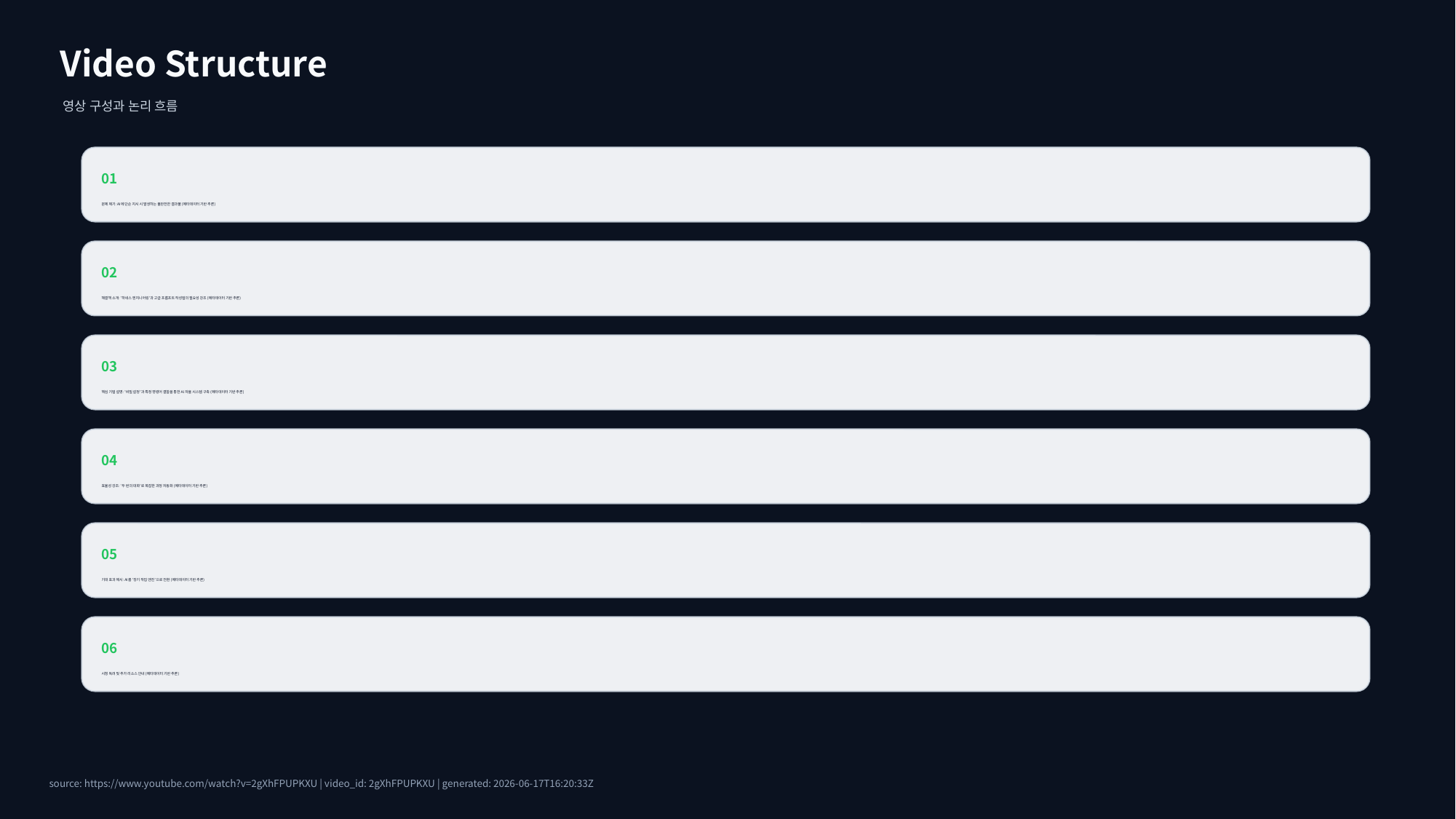

Video Structure
영상 구성과 논리 흐름

01
문제 제기: AI에 단순 지시 시 발생하는 불완전한 결과물 (메타데이터 기반 추론)

02
해결책 소개: '하네스 엔지니어링'과 고급 프롬프트 작성법의 필요성 강조 (메타데이터 기반 추론)

03
핵심 기법 설명: '비밀 설정'과 특정 명령어 결합을 통한 AI 자율 시스템 구축 (메타데이터 기반 추론)

04
효율성 강조: '두 번의 대화'로 복잡한 과정 자동화 (메타데이터 기반 추론)

05
기대 효과 제시: AI를 '장기 작업 엔진'으로 전환 (메타데이터 기반 추론)

06
시청 독려 및 추가 리소스 안내 (메타데이터 기반 추론)
source: https://www.youtube.com/watch?v=2gXhFPUPKXU | video_id: 2gXhFPUPKXU | generated: 2026-06-17T16:20:33Z